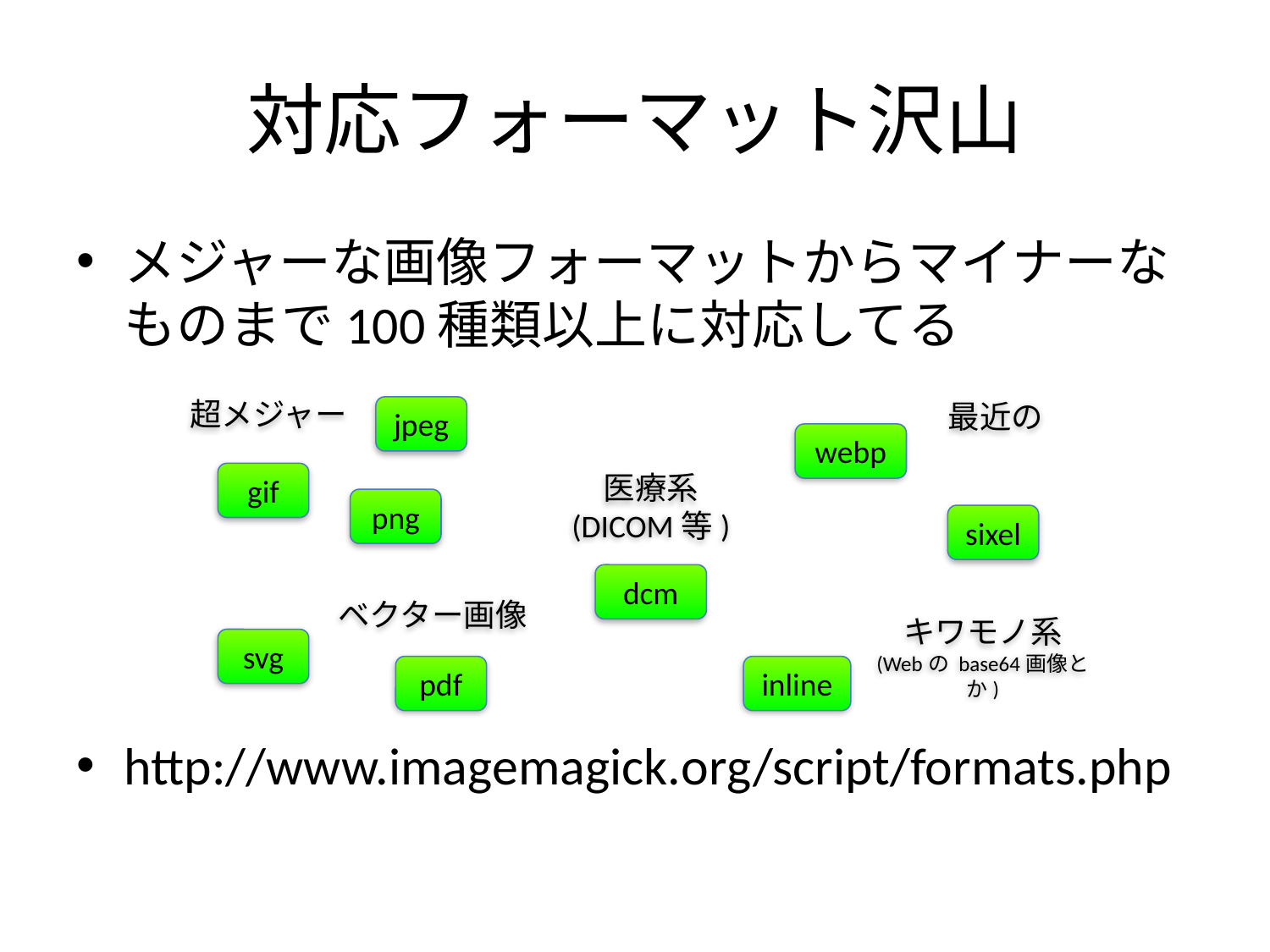

# 対応フォーマット沢山
メジャーな画像フォーマットからマイナーなものまで100種類以上に対応してる

http://www.imagemagick.org/script/formats.php
超メジャー
最近の
jpeg
webp
gif
医療系
(DICOM等)
png
sixel
dcm
ベクター画像
キワモノ系
(Webの base64画像とか)
svg
pdf
inline